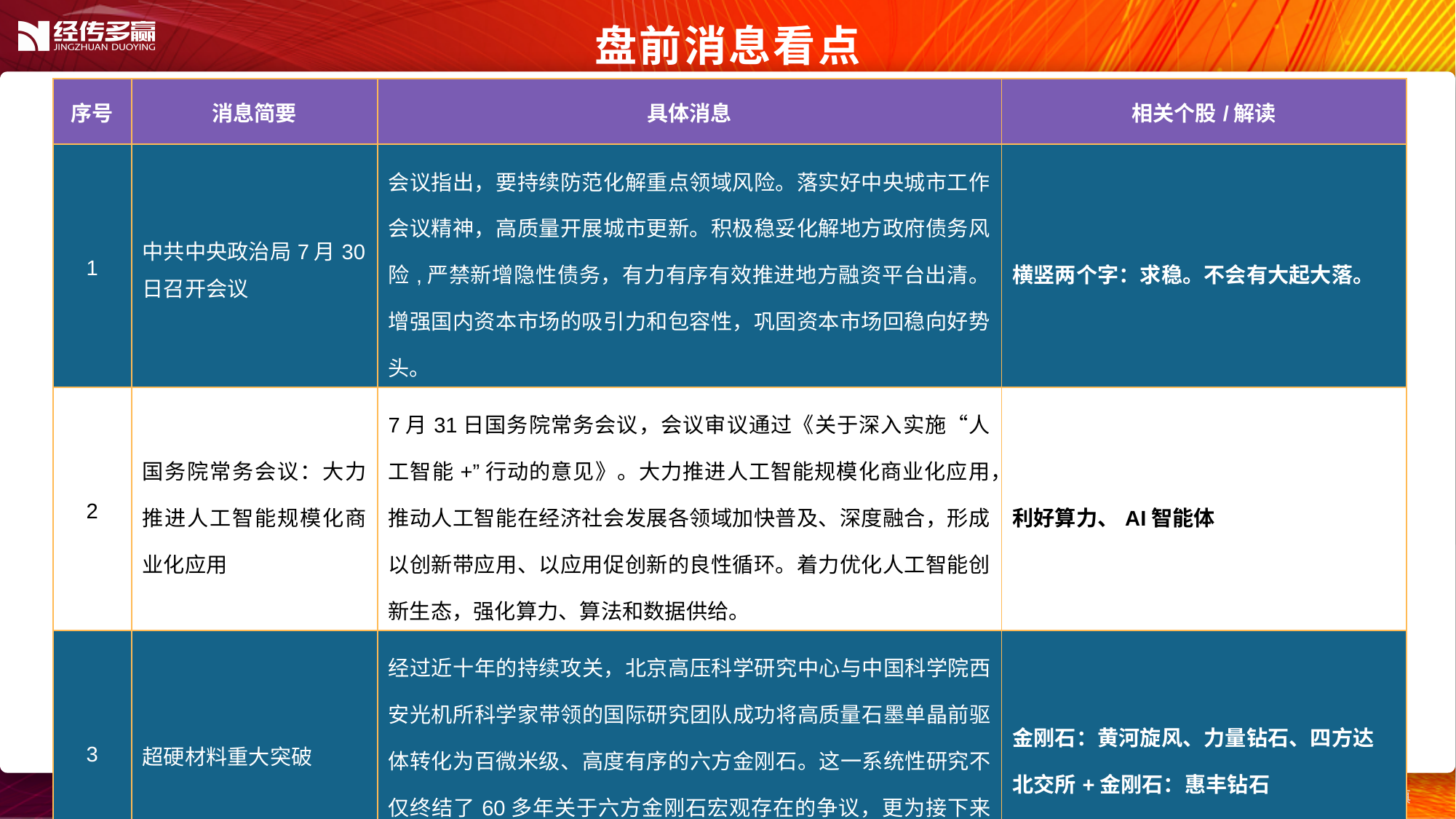

盘前消息看点
| 序号 | 消息简要 | 具体消息 | 相关个股/解读 |
| --- | --- | --- | --- |
| 1 | 中共中央政治局7月30日召开会议 | 会议指出，要持续防范化解重点领域风险。落实好中央城市工作会议精神，高质量开展城市更新。积极稳妥化解地方政府债务风险,严禁新增隐性债务，有力有序有效推进地方融资平台出清。增强国内资本市场的吸引力和包容性，巩固资本市场回稳向好势头。 | 横竖两个字：求稳。不会有大起大落。 |
| 2 | 国务院常务会议：大力推进人工智能规模化商业化应用 | 7月31日国务院常务会议，会议审议通过《关于深入实施“人工智能+”行动的意见》。大力推进人工智能规模化商业化应用，推动人工智能在经济社会发展各领域加快普及、深度融合，形成以创新带应用、以应用促创新的良性循环。着力优化人工智能创新生态，强化算力、算法和数据供给。 | 利好算力、AI智能体 |
| 3 | 超硬材料重大突破 | 经过近十年的持续攻关，北京高压科学研究中心与中国科学院西安光机所科学家带领的国际研究团队成功将高质量石墨单晶前驱体转化为百微米级、高度有序的六方金刚石。这一系统性研究不仅终结了60多年关于六方金刚石宏观存在的争议，更为接下来将六方金刚石作为新一代高性能功能材料的开发奠定了坚实基础。 | 金刚石：黄河旋风、力量钻石、四方达 北交所+金刚石：惠丰钻石 |
| 4 |  |  |  |
| 5 |  |  |  |